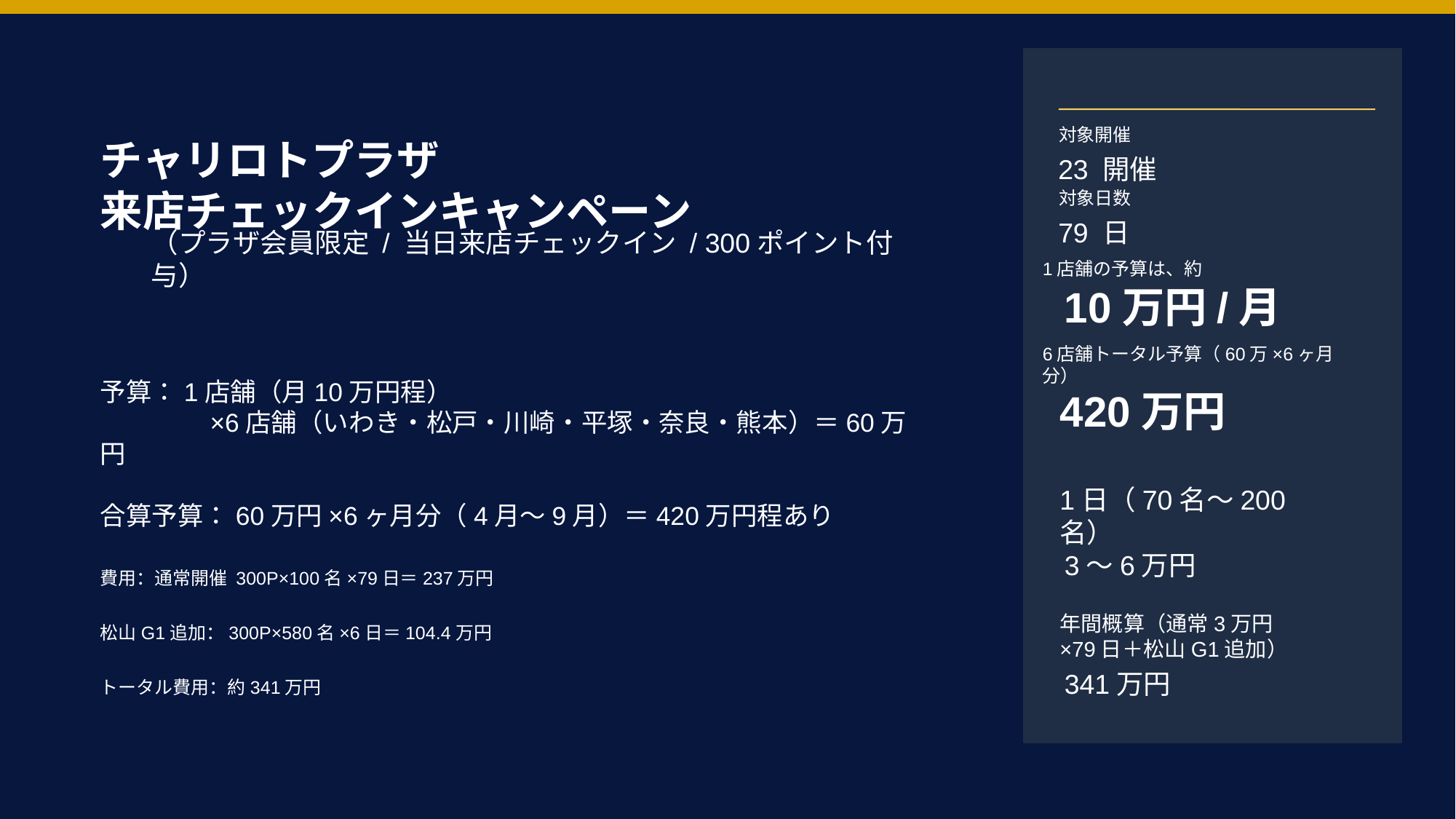

チャリロトプラザ
来店チェックインキャンペーン
対象開催
23 開催
対象日数
79 日
（プラザ会員限定 / 当日来店チェックイン / 300ポイント付与）
1店舗の予算は、約
10万円/月
6店舗トータル予算（60万×6ヶ月分）
420万円
予算：1店舗（月10万円程）
　　　　×6店舗（いわき・松戸・川崎・平塚・奈良・熊本）＝60万円

合算予算：60万円×6ヶ月分（4月～9月）＝420万円程あり

1日（70名～200名）
3～6万円
費用：通常開催 300P×100名×79日＝237万円

松山G1追加：300P×580名×6日＝104.4万円

トータル費用：約341万円
年間概算（通常3万円×79日＋松山G1追加）
341万円